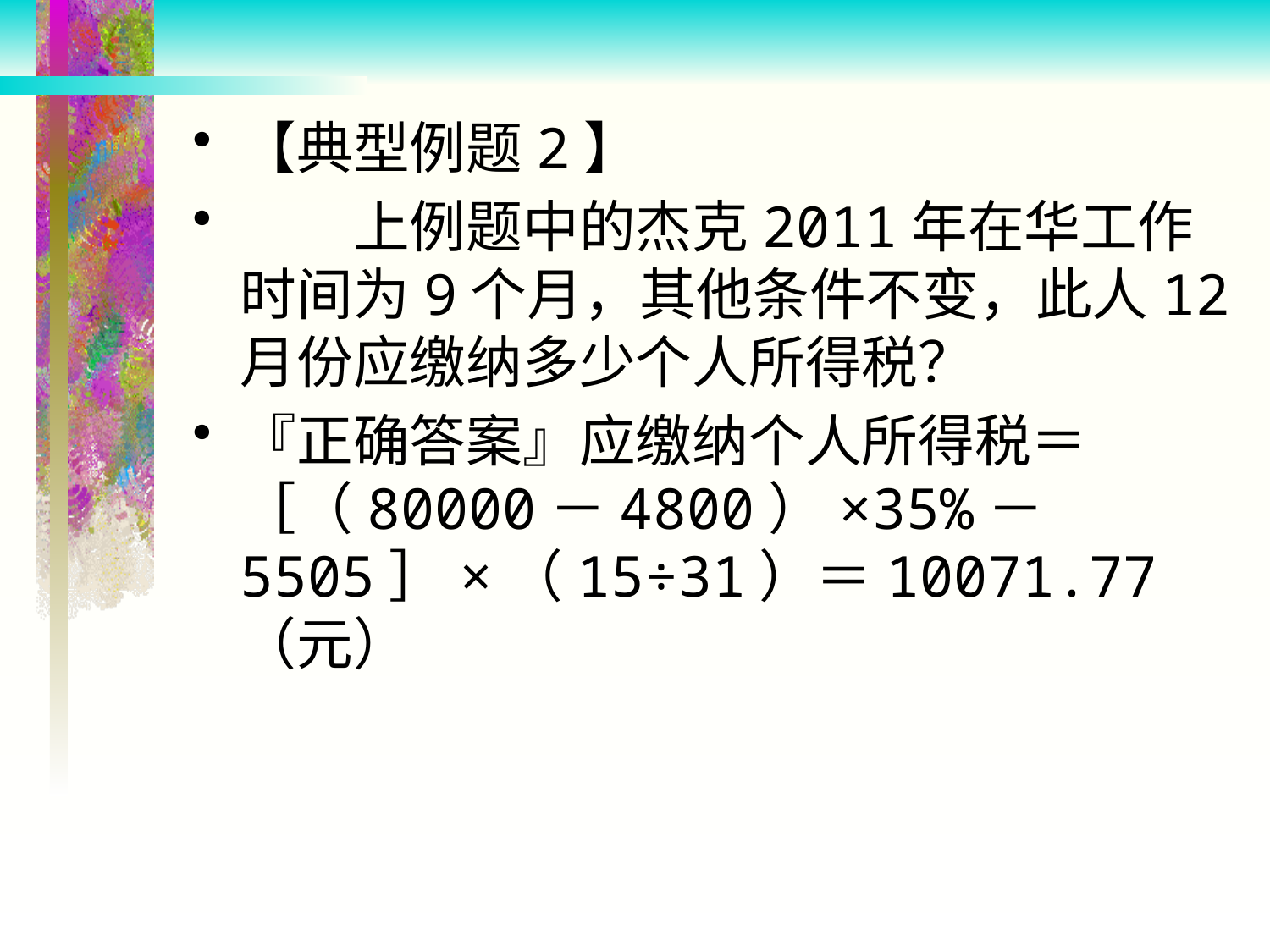

【典型例题2】
　　上例题中的杰克2011年在华工作时间为9个月，其他条件不变，此人12月份应缴纳多少个人所得税？
『正确答案』应缴纳个人所得税＝［（80000－4800）×35%－5505］×（15÷31）＝10071.77（元）